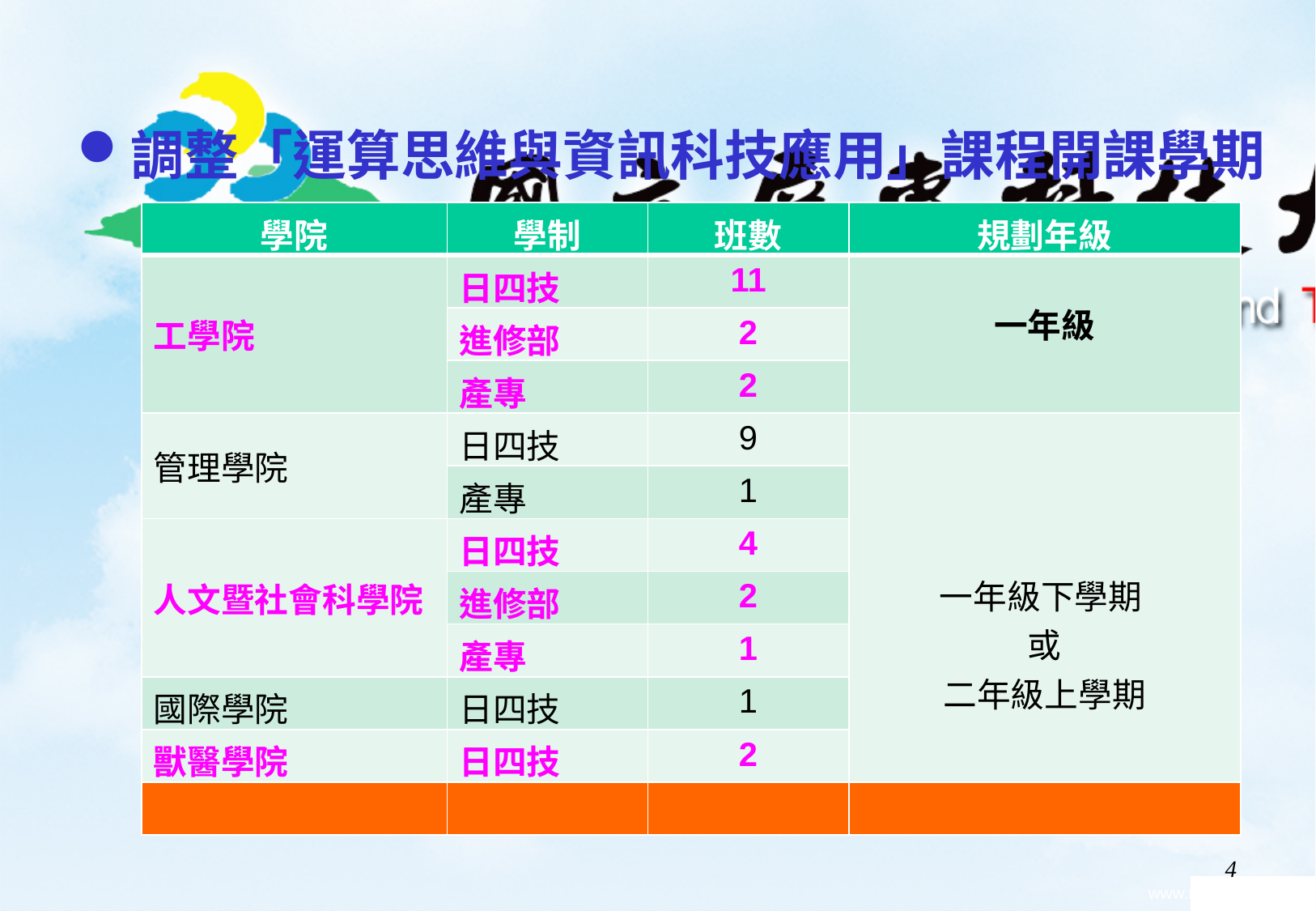

調整「運算思維與資訊科技應用」課程開課學期

| 學院 | 學制 | 班數 | 規劃年級 |
| --- | --- | --- | --- |
| 工學院 | 日四技 | 11 | 一年級 |
|  | 進修部 | 2 |  |
|  | 產專 | 2 |  |
| 管理學院 | 日四技 | 9 | 一年級下學期 或 二年級上學期 |
|  | 產專 | 1 |  |
| 人文暨社會科學院 | 日四技 | 4 |  |
|  | 進修部 | 2 |  |
|  | 產專 | 1 |  |
| 國際學院 | 日四技 | 1 |  |
| 獸醫學院 | 日四技 | 2 |  |
|  |  |  |  |
4